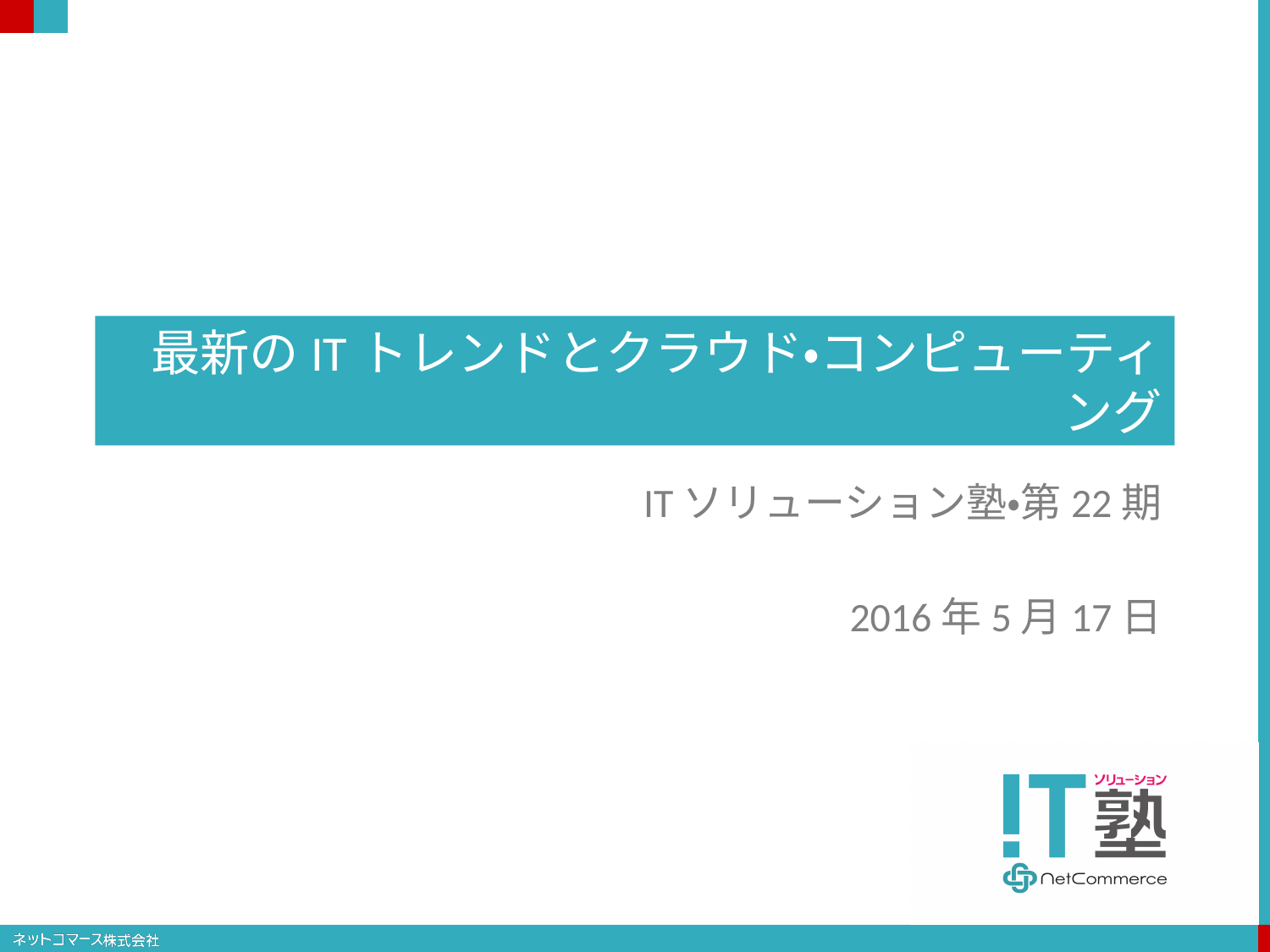

# 最新のITトレンドとクラウド・コンピューティング
ITソリューション塾・第22期

2016年5月17日